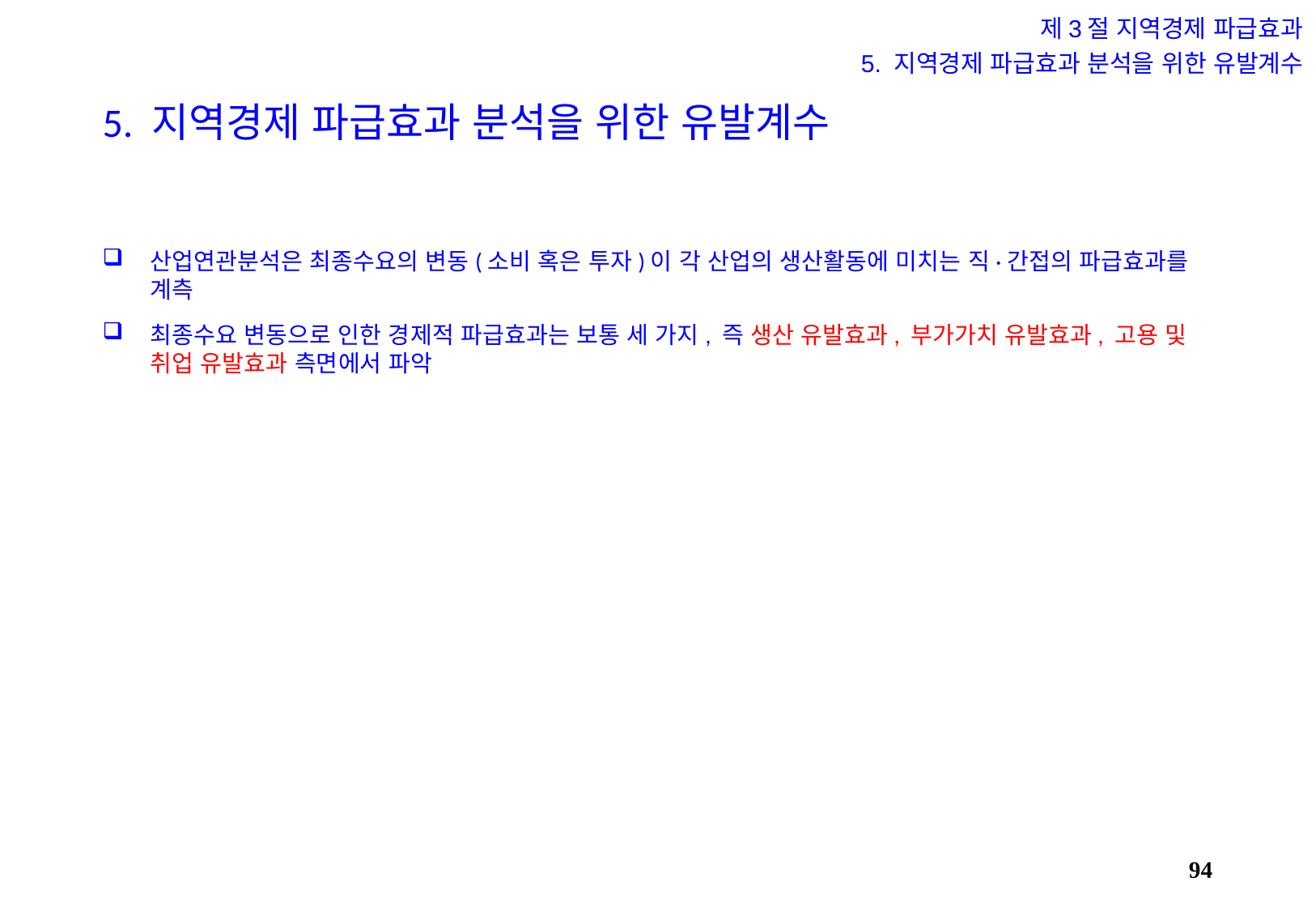

제3절 지역경제 파급효과
5. 지역경제 파급효과 분석을 위한 유발계수
# 5. 지역경제 파급효과 분석을 위한 유발계수
산업연관분석은 최종수요의 변동(소비 혹은 투자)이 각 산업의 생산활동에 미치는 직·간접의 파급효과를 계측
최종수요 변동으로 인한 경제적 파급효과는 보통 세 가지, 즉 생산 유발효과, 부가가치 유발효과, 고용 및 취업 유발효과 측면에서 파악

94